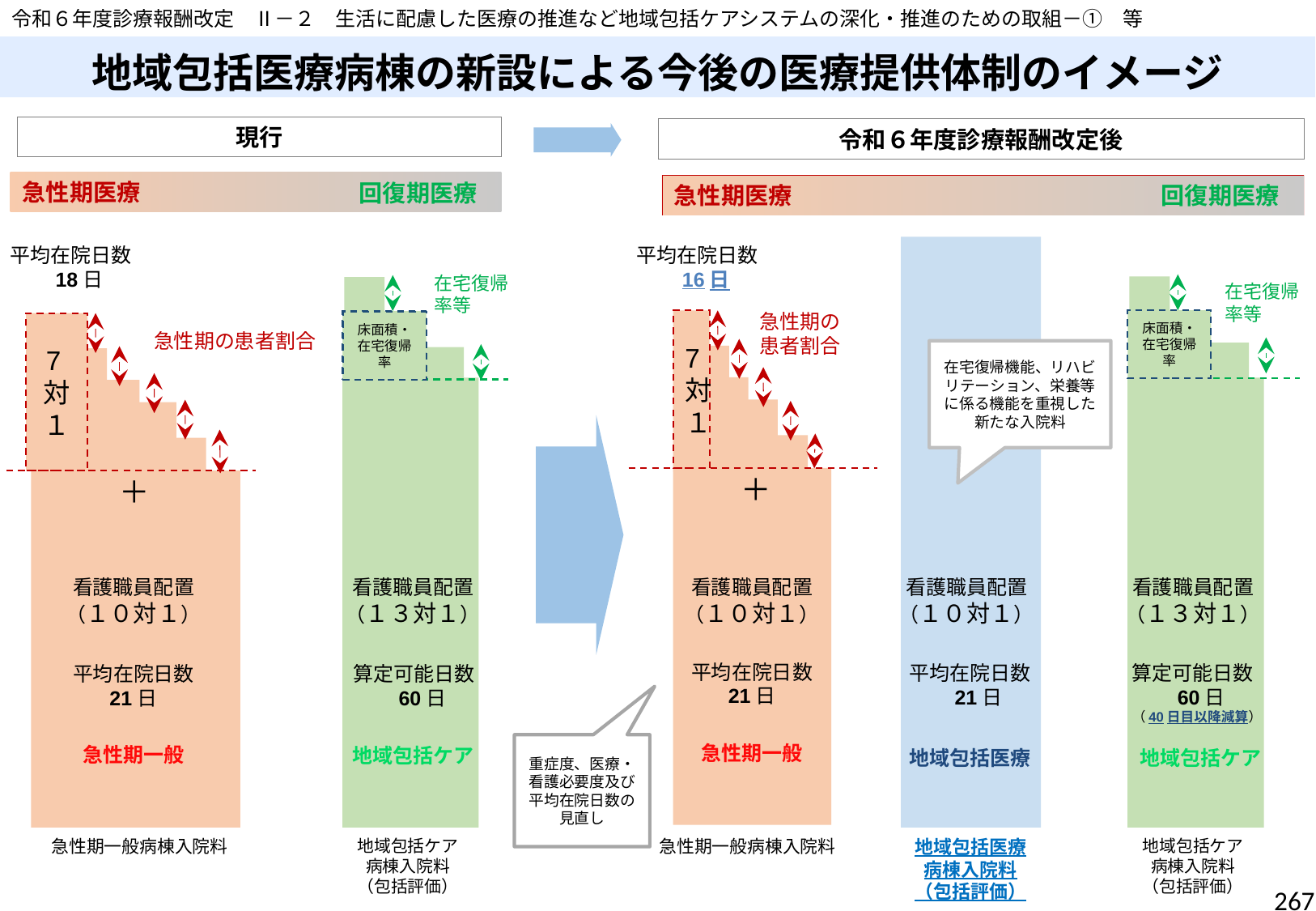

令和６年度診療報酬改定　Ⅱ－２　生活に配慮した医療の推進など地域包括ケアシステムの深化・推進のための取組－①　等
# 地域包括医療病棟の新設による今後の医療提供体制のイメージ
現行
令和６年度診療報酬改定後

急性期医療
回復期医療
急性期医療
回復期医療
平均在院日数
　　16日

平均在院日数
　　18日

在宅復帰率等
在宅復帰率等

急性期の
患者割合
急性期の患者割合
床面積・
在宅復帰率
7対１

床面積・
在宅復帰率
7対１
在宅復帰機能、リハビリテーション、栄養等に係る機能を重視した新たな入院料

＋
＋

看護職員配置
（１０対１）
看護職員配置
（１３対１）
看護職員配置
（１０対１）
看護職員配置
（１０対１）
看護職員配置
（１３対１）
平均在院日数
21日

平均在院日数
　　21日
算定可能日数
　　60日
（40日目以降減算）
平均在院日数
21日

算定可能日数
　　60日
重症度、医療・看護必要度及び平均在院日数の見直し
急性期一般
急性期一般
地域包括ケア
地域包括ケア
地域包括医療
地域包括医療
病棟入院料
（包括評価）

急性期一般病棟入院料
地域包括ケア病棟入院料（包括評価）
急性期一般病棟入院料
地域包括ケア病棟入院料（包括評価）
267